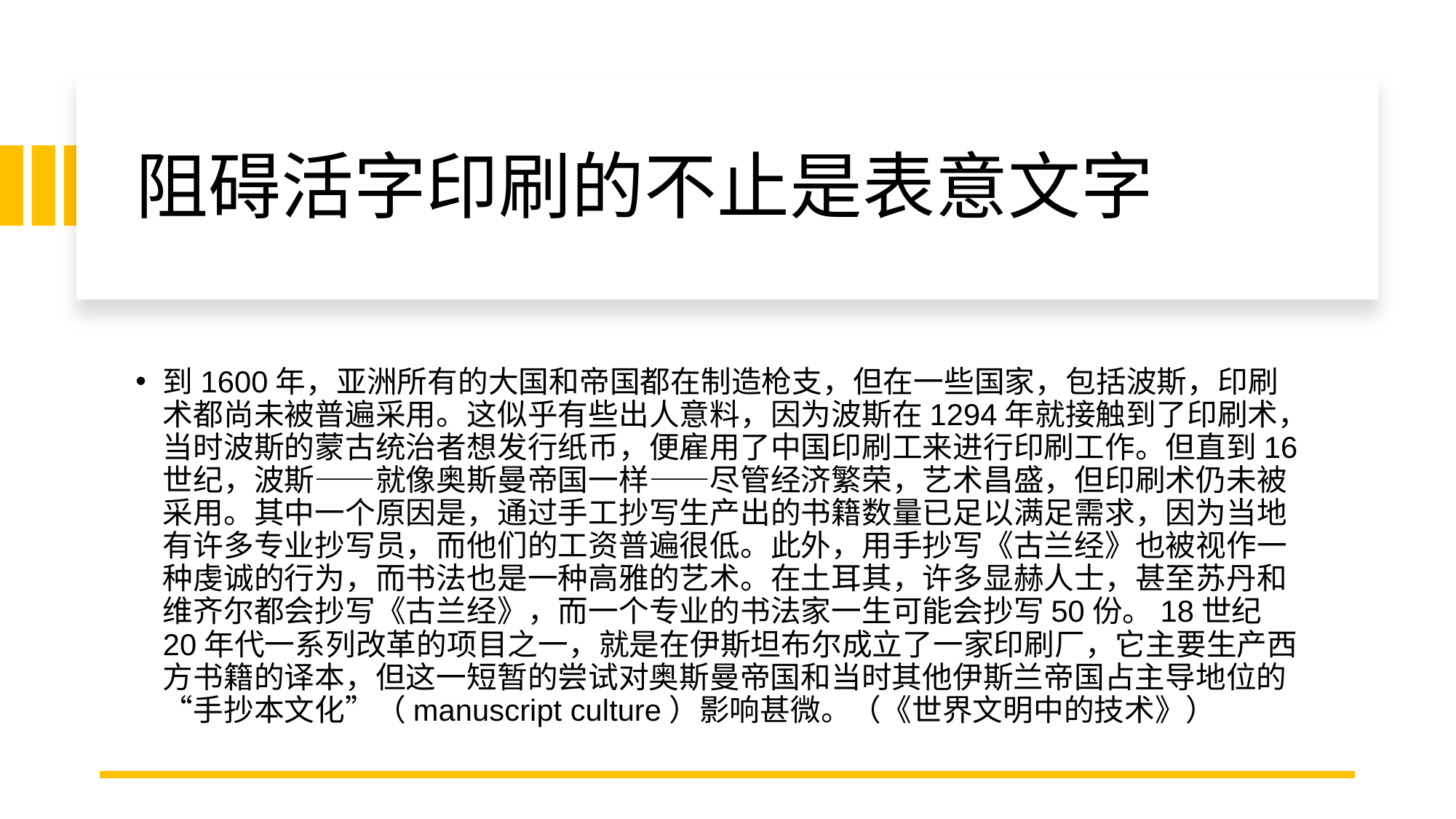

# 阻碍活字印刷的不止是表意文字

到1600年，亚洲所有的大国和帝国都在制造枪支，但在一些国家，包括波斯，印刷术都尚未被普遍采用。这似乎有些出人意料，因为波斯在1294年就接触到了印刷术，当时波斯的蒙古统治者想发行纸币，便雇用了中国印刷工来进行印刷工作。但直到16世纪，波斯——就像奥斯曼帝国一样——尽管经济繁荣，艺术昌盛，但印刷术仍未被采用。其中一个原因是，通过手工抄写生产出的书籍数量已足以满足需求，因为当地有许多专业抄写员，而他们的工资普遍很低。此外，用手抄写《古兰经》也被视作一种虔诚的行为，而书法也是一种高雅的艺术。在土耳其，许多显赫人士，甚至苏丹和维齐尔都会抄写《古兰经》，而一个专业的书法家一生可能会抄写50份。18世纪20年代一系列改革的项目之一，就是在伊斯坦布尔成立了一家印刷厂，它主要生产西方书籍的译本，但这一短暂的尝试对奥斯曼帝国和当时其他伊斯兰帝国占主导地位的“手抄本文化”（manuscript culture）影响甚微。（《世界文明中的技术》）